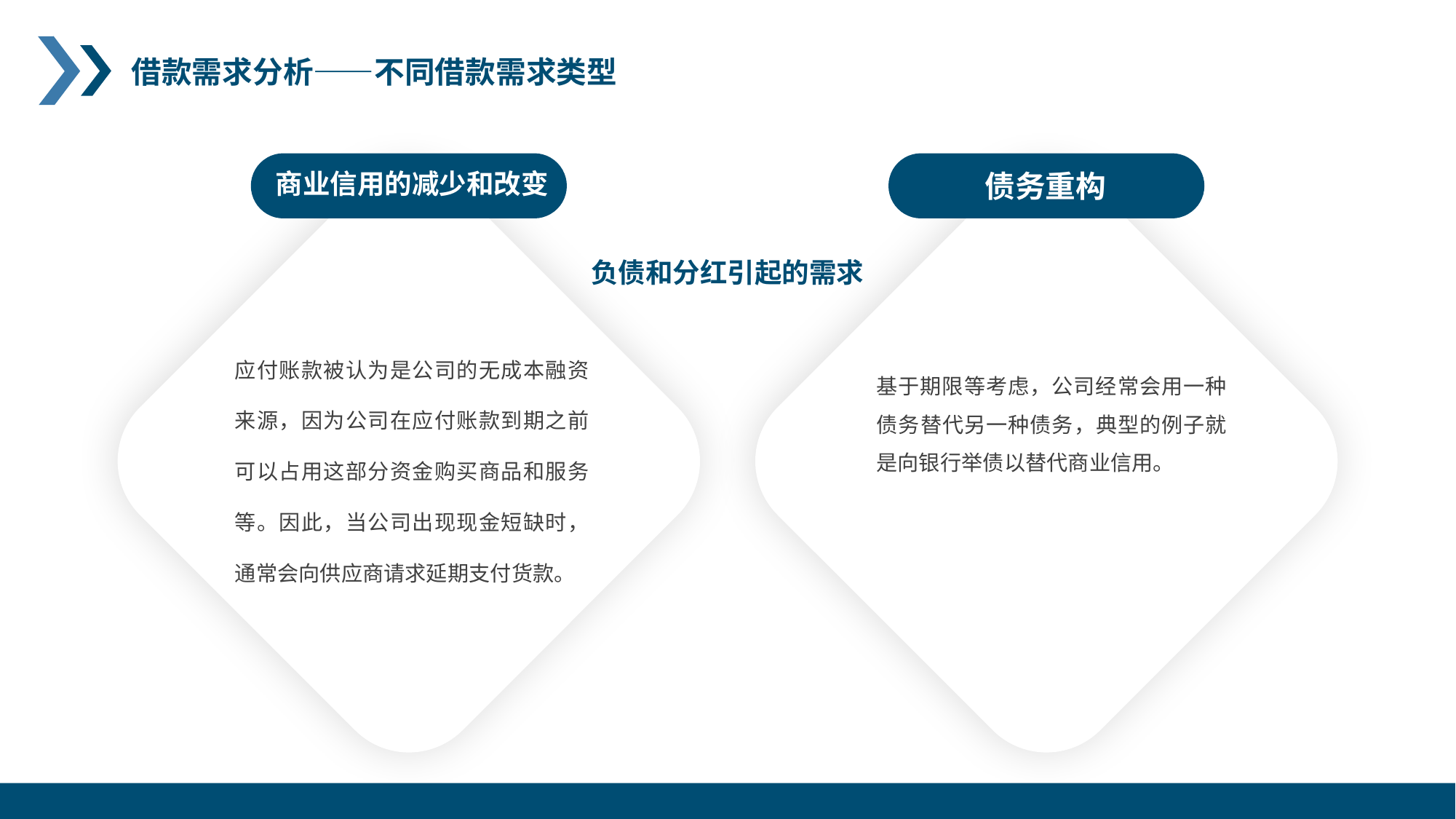

借款需求分析——不同借款需求类型

商业信用的减少和改变

应付账款被认为是公司的无成本融资来源，因为公司在应付账款到期之前可以占用这部分资金购买商品和服务等。因此，当公司出现现金短缺时，通常会向供应商请求延期支付货款。

债务重构

基于期限等考虑，公司经常会用一种债务替代另一种债务，典型的例子就是向银行举债以替代商业信用。
负债和分红引起的需求